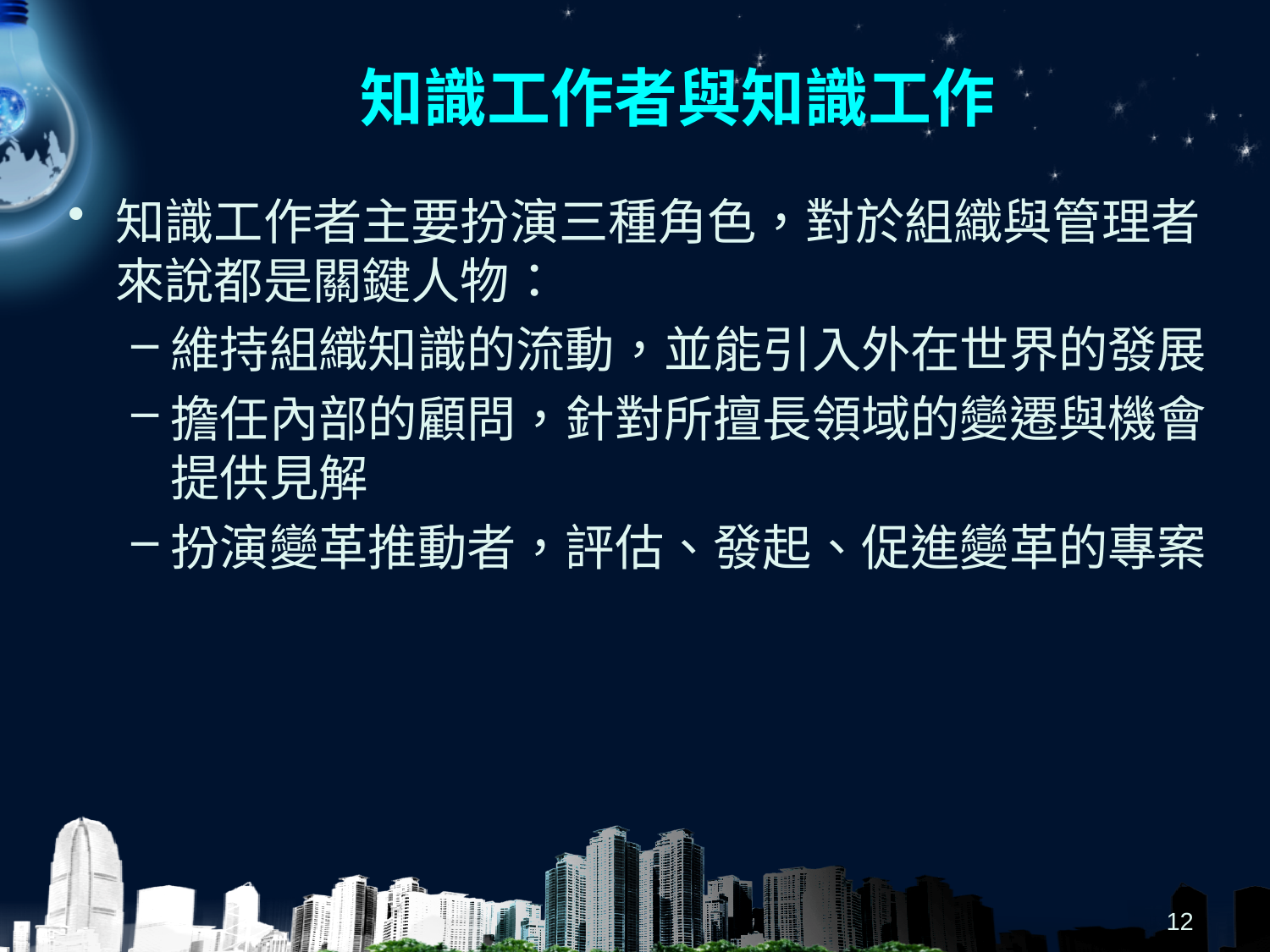

# 知識工作者與知識工作
知識工作者主要扮演三種角色，對於組織與管理者來說都是關鍵人物：
維持組織知識的流動，並能引入外在世界的發展
擔任內部的顧問，針對所擅長領域的變遷與機會提供見解
扮演變革推動者，評估、發起、促進變革的專案
12